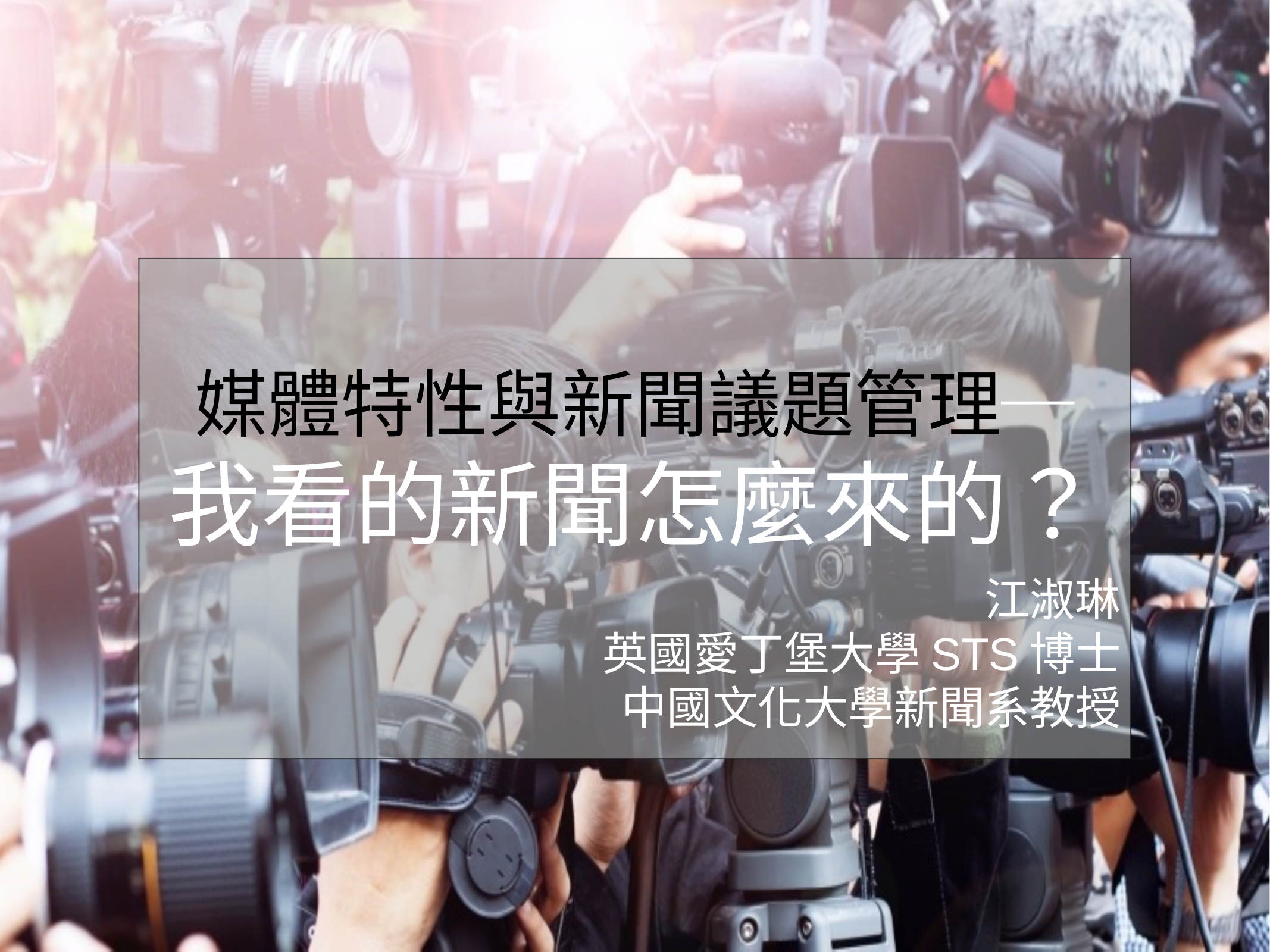

# 媒體特性與新聞議題管理─ 我看的新聞怎麼來的？
江淑琳
英國愛丁堡大學STS博士
中國文化大學新聞系教授